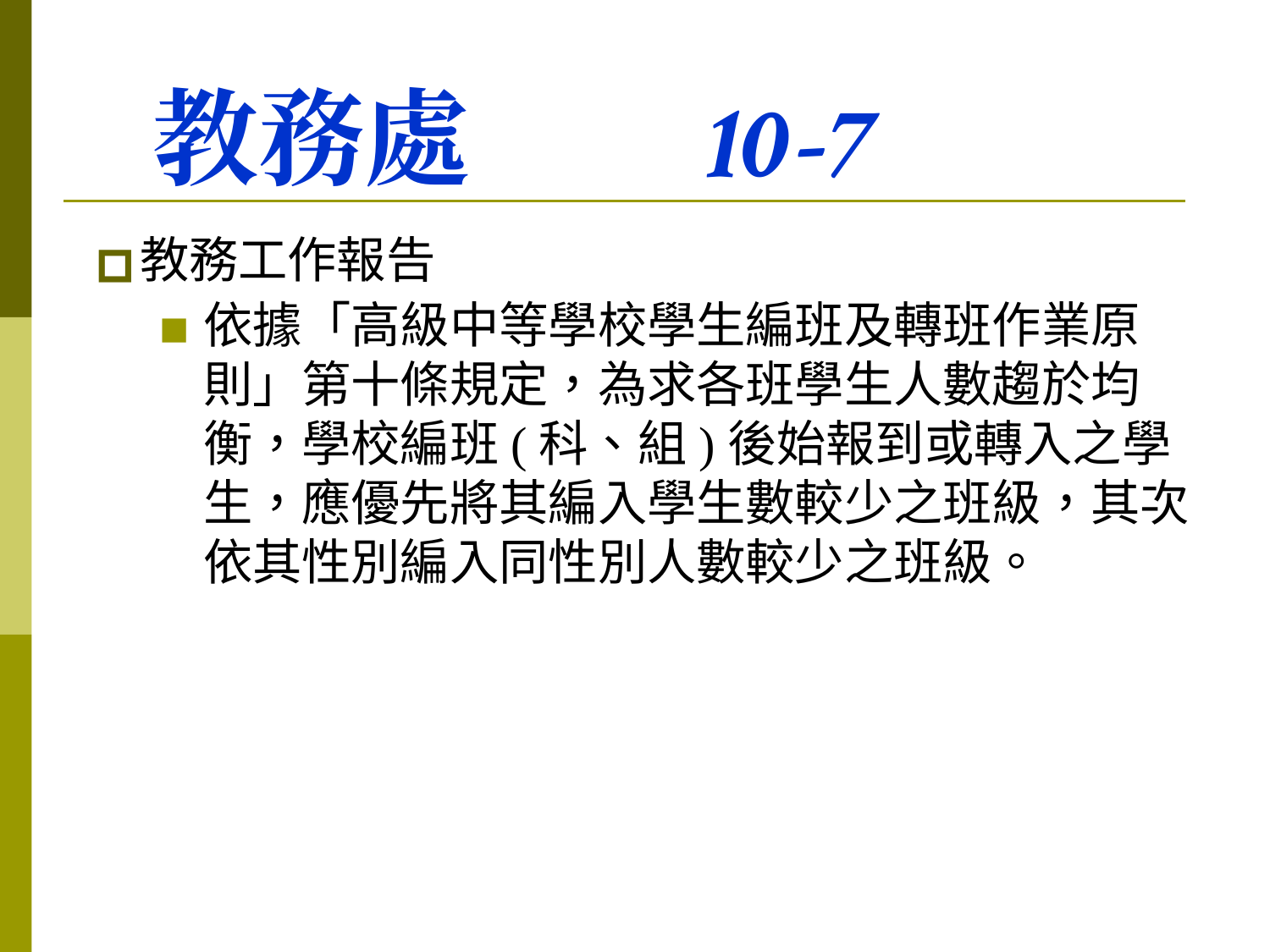

# 教務處           10-7
教務工作報告
依據「高級中等學校學生編班及轉班作業原則」第十條規定，為求各班學生人數趨於均衡，學校編班(科、組)後始報到或轉入之學生，應優先將其編入學生數較少之班級，其次依其性別編入同性別人數較少之班級。